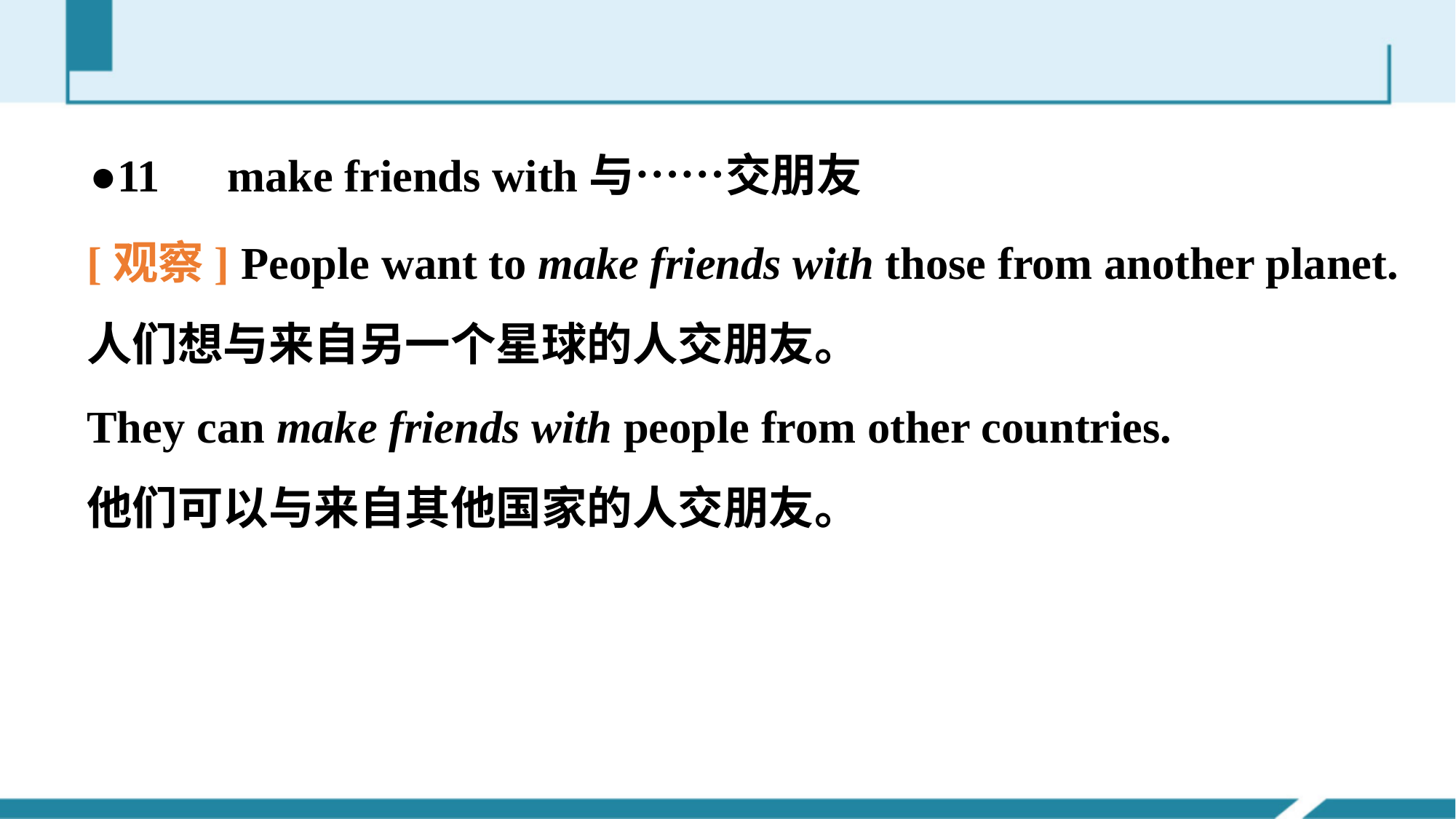

●11　make friends with与……交朋友
[观察] People want to make friends with those from another planet.
人们想与来自另一个星球的人交朋友。
They can make friends with people from other countries.
他们可以与来自其他国家的人交朋友。